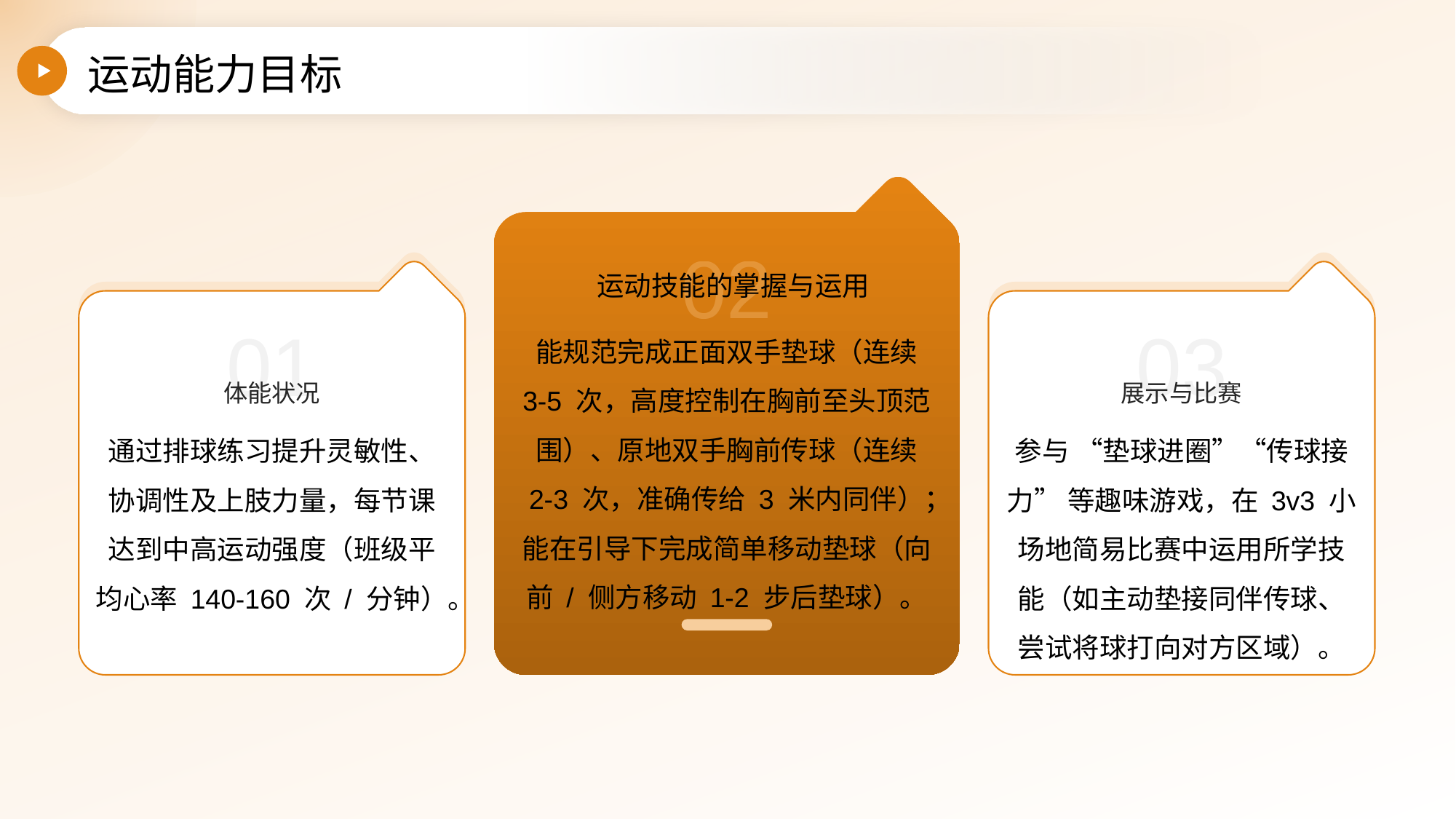

运动能力目标

运动技能的掌握与运用

02

能规范完成正面双手垫球（连续 3-5 次，高度控制在胸前至头顶范围）、原地双手胸前传球（连续 2-3 次，准确传给 3 米内同伴）；能在引导下完成简单移动垫球（向前 / 侧方移动 1-2 步后垫球）。
01
03
体能状况
展示与比赛
通过排球练习提升灵敏性、协调性及上肢力量，每节课达到中高运动强度（班级平均心率 140-160 次 / 分钟）。
参与 “垫球进圈”“传球接力” 等趣味游戏，在 3v3 小场地简易比赛中运用所学技能（如主动垫接同伴传球、尝试将球打向对方区域）。